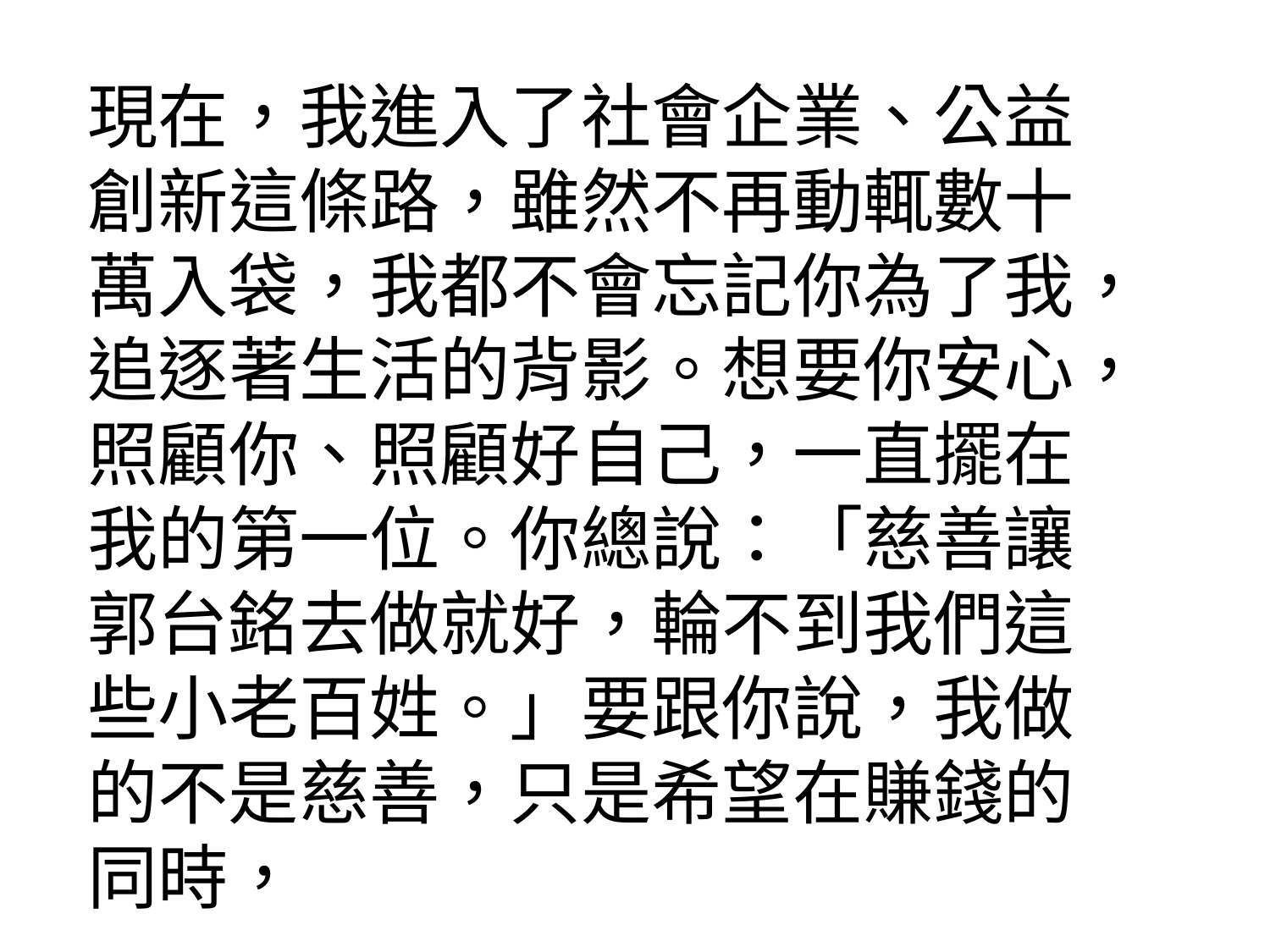

現在，我進入了社會企業、公益創新這條路，雖然不再動輒數十萬入袋，我都不會忘記你為了我，追逐著生活的背影。想要你安心，照顧你、照顧好自己，一直擺在我的第一位。你總說：「慈善讓郭台銘去做就好，輪不到我們這些小老百姓。」要跟你說，我做的不是慈善，只是希望在賺錢的同時，